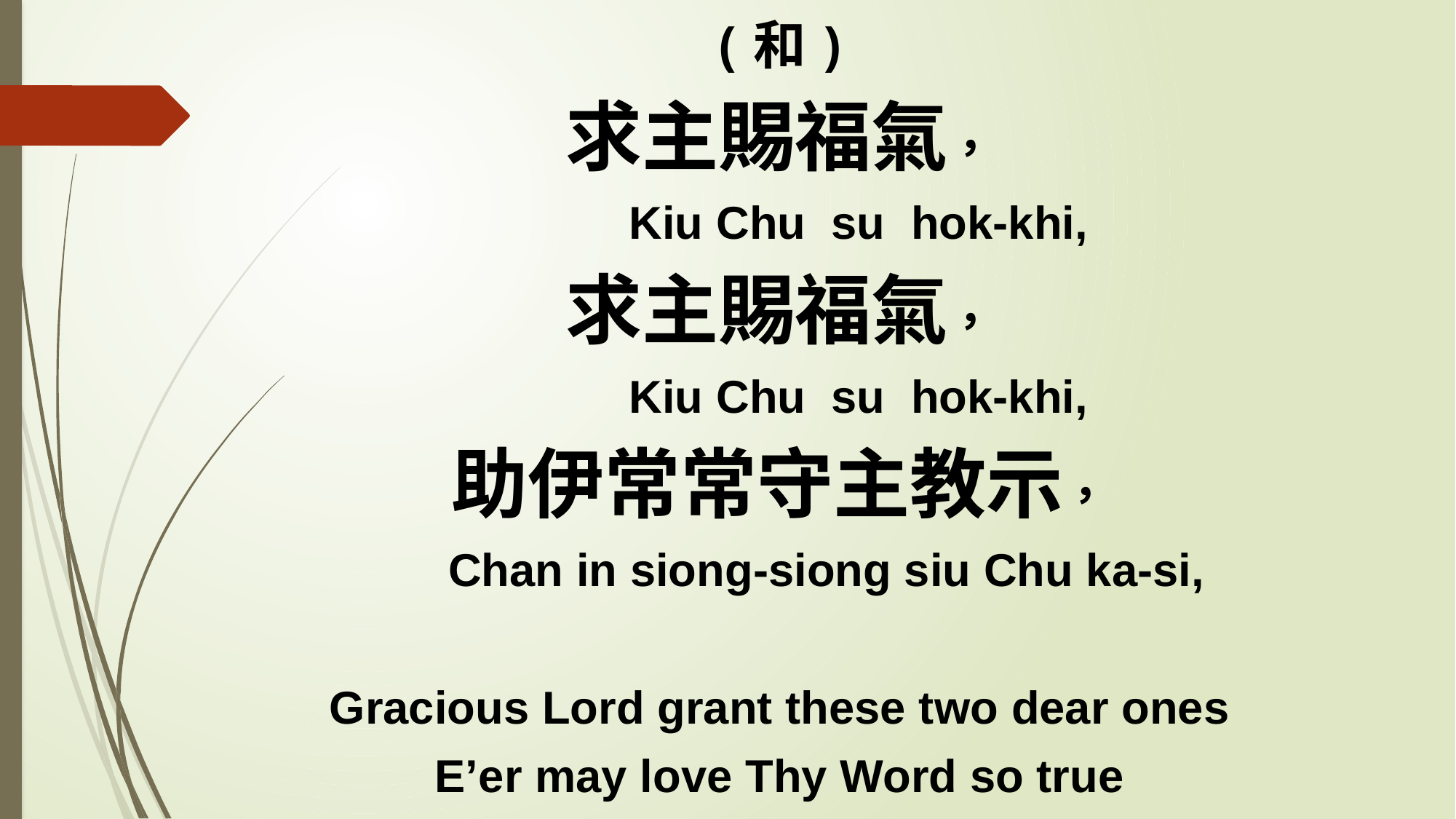

(和)
求主賜福氣，
                               Kiu Chu  su  hok-khi,
求主賜福氣，
                               Kiu Chu  su  hok-khi,
助伊常常守主教示，
                 Chan in siong-siong siu Chu ka-si,

Gracious Lord grant these two dear ones
E’er may love Thy Word so true